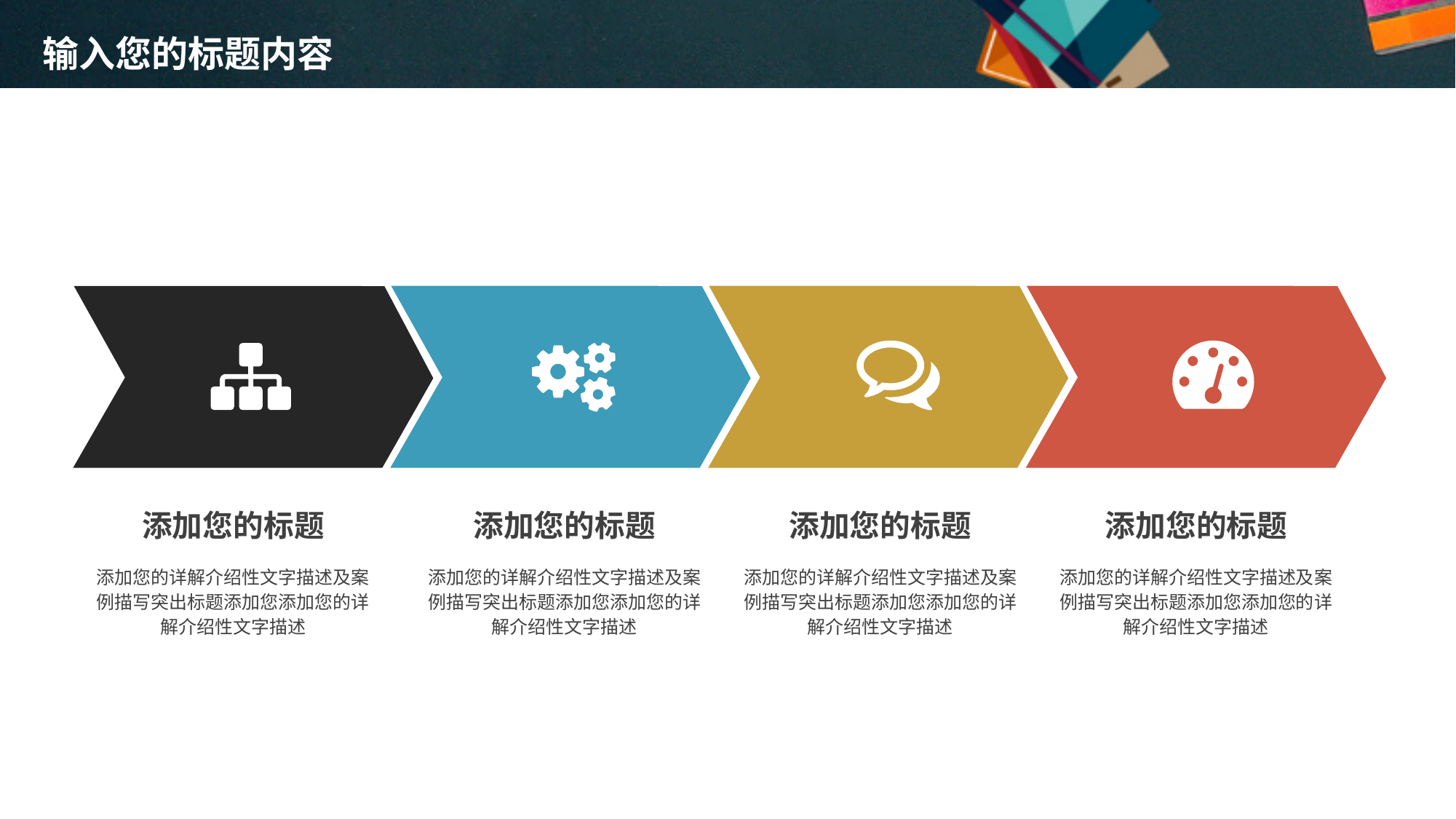

输入您的标题内容

添加您的标题
添加您的标题
添加您的标题
添加您的标题
添加您的详解介绍性文字描述及案例描写突出标题添加您添加您的详解介绍性文字描述
添加您的详解介绍性文字描述及案例描写突出标题添加您添加您的详解介绍性文字描述
添加您的详解介绍性文字描述及案例描写突出标题添加您添加您的详解介绍性文字描述
添加您的详解介绍性文字描述及案例描写突出标题添加您添加您的详解介绍性文字描述